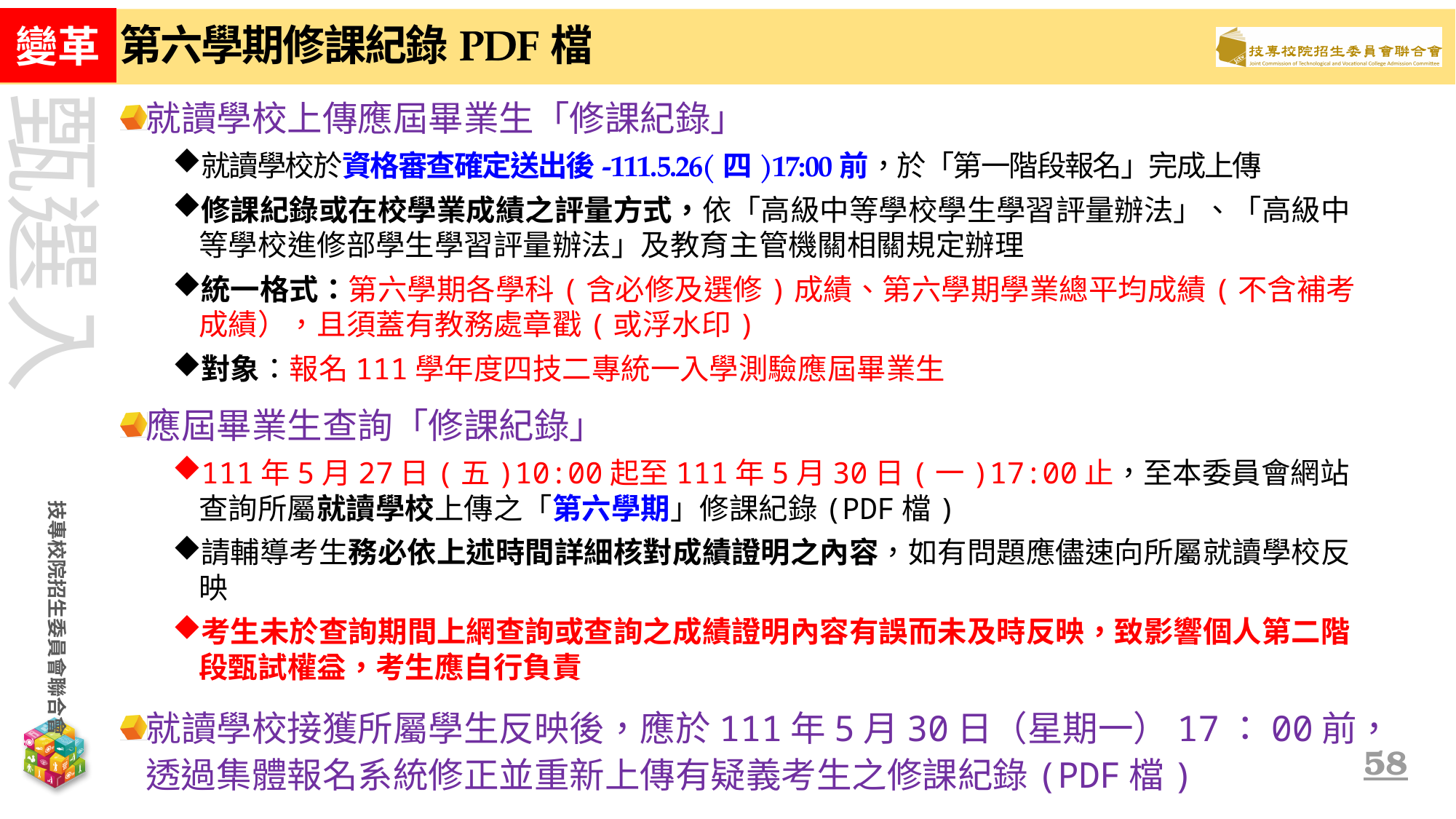

第六學期修課紀錄PDF檔
變革
就讀學校上傳應屆畢業生「修課紀錄」
就讀學校於資格審查確定送出後-111.5.26(四)17:00前，於「第一階段報名」完成上傳
修課紀錄或在校學業成績之評量方式，依「高級中等學校學生學習評量辦法」、「高級中等學校進修部學生學習評量辦法」及教育主管機關相關規定辦理
統一格式：第六學期各學科(含必修及選修)成績、第六學期學業總平均成績(不含補考成績），且須蓋有教務處章戳(或浮水印)
對象：報名111學年度四技二專統一入學測驗應屆畢業生
應屆畢業生查詢「修課紀錄」
111年5月27日(五)10:00起至111年5月30日(一)17:00止，至本委員會網站查詢所屬就讀學校上傳之「第六學期」修課紀錄(PDF檔)
請輔導考生務必依上述時間詳細核對成績證明之內容，如有問題應儘速向所屬就讀學校反映
考生未於查詢期間上網查詢或查詢之成績證明內容有誤而未及時反映，致影響個人第二階段甄試權益，考生應自行負責
就讀學校接獲所屬學生反映後，應於111年5月30日（星期一）17：00前，透過集體報名系統修正並重新上傳有疑義考生之修課紀錄(PDF檔)
58